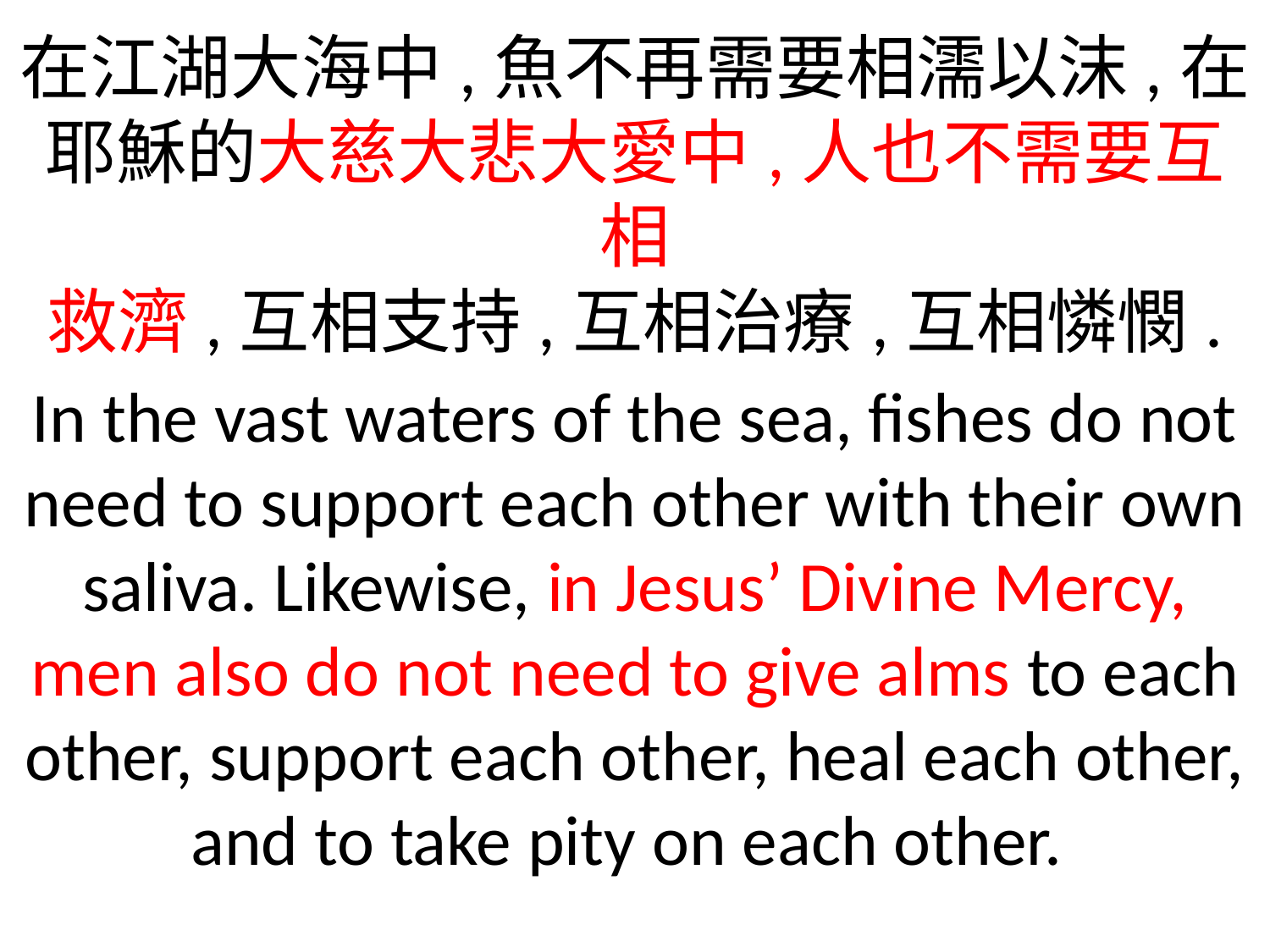

在江湖大海中,魚不再需要相濡以沫,在耶穌的大慈大悲大愛中,人也不需要互相
救濟,互相支持,互相治療,互相憐憫.
In the vast waters of the sea, fishes do not need to support each other with their own saliva. Likewise, in Jesus’ Divine Mercy, men also do not need to give alms to each other, support each other, heal each other, and to take pity on each other.